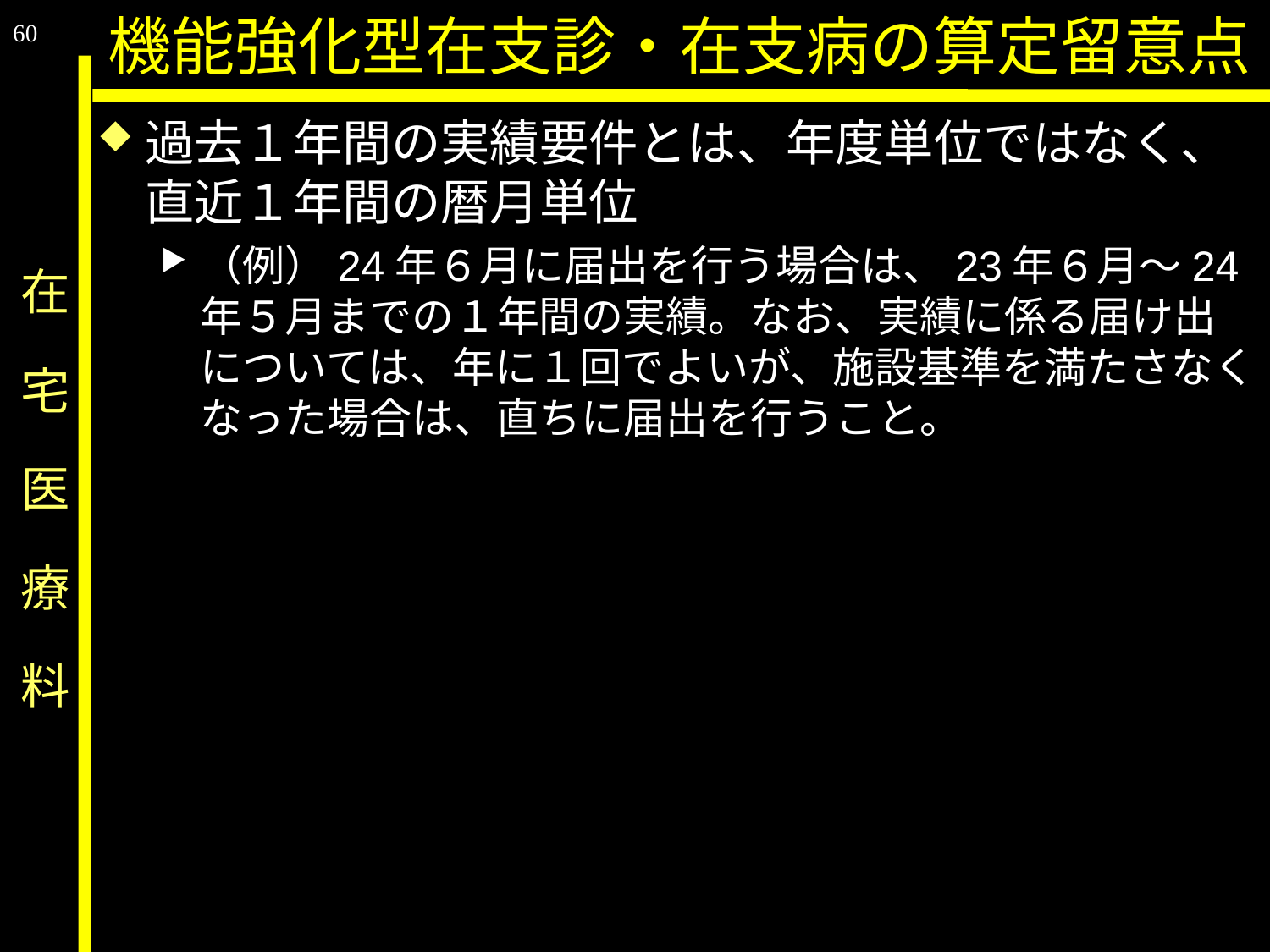

60
機能強化型在支診・在支病の算定留意点

過去１年間の実績要件とは、年度単位ではなく、直近１年間の暦月単位
（例）24年６月に届出を行う場合は、23年６月～24年５月までの１年間の実績。なお、実績に係る届け出については、年に１回でよいが、施設基準を満たさなくなった場合は、直ちに届出を行うこと。
# 在　宅　医　療　料